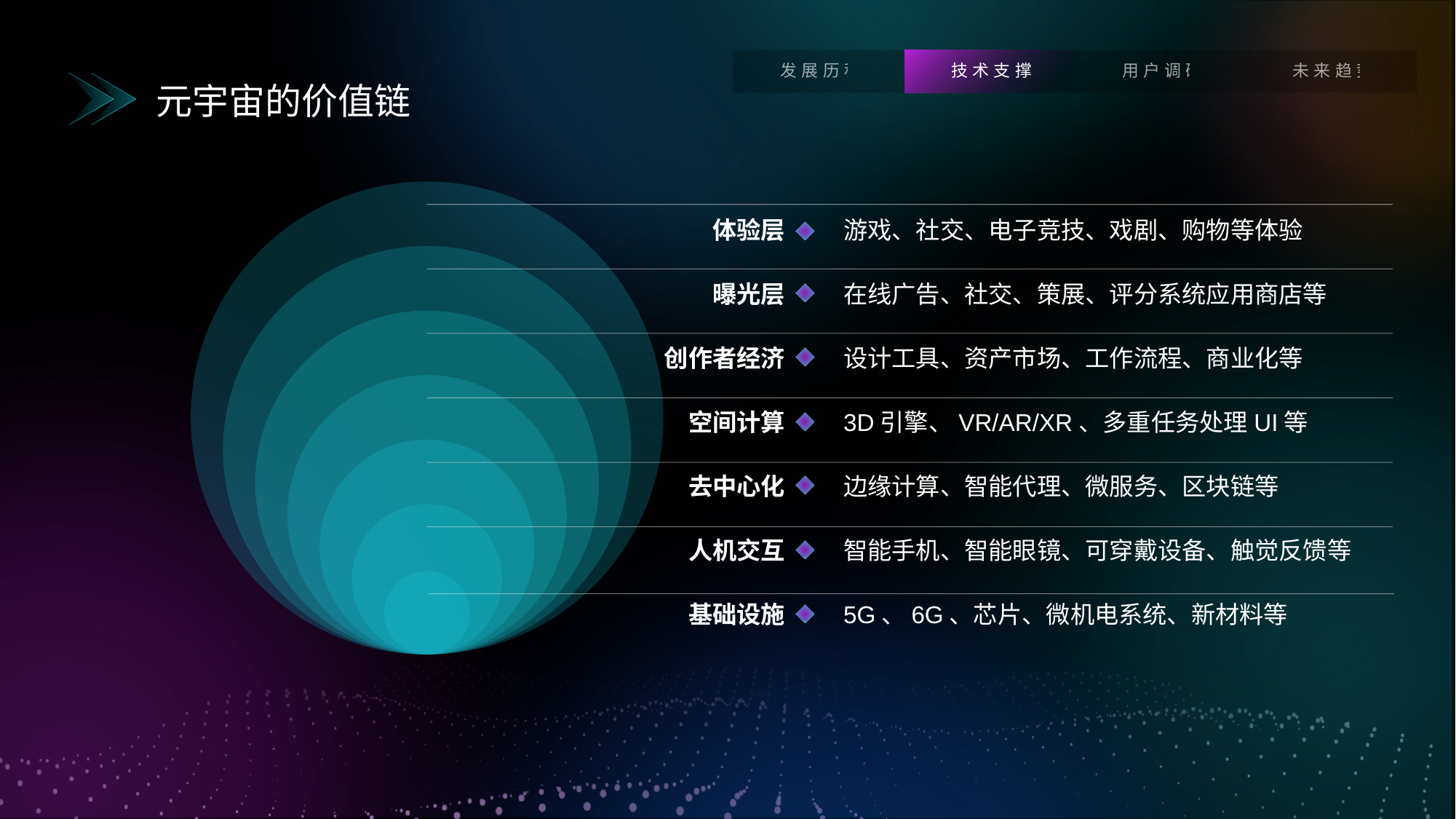

发展历程
技术支撑
用户调研
未来趋势
# 元宇宙的价值链

体验层
游戏、社交、电子竞技、戏剧、购物等体验

曝光层
在线广告、社交、策展、评分系统应用商店等

创作者经济
设计工具、资产市场、工作流程、商业化等

空间计算
3D引擎、VR/AR/XR、多重任务处理UI等

去中心化
边缘计算、智能代理、微服务、区块链等

人机交互
智能手机、智能眼镜、可穿戴设备、触觉反馈等

基础设施
5G、6G、芯片、微机电系统、新材料等